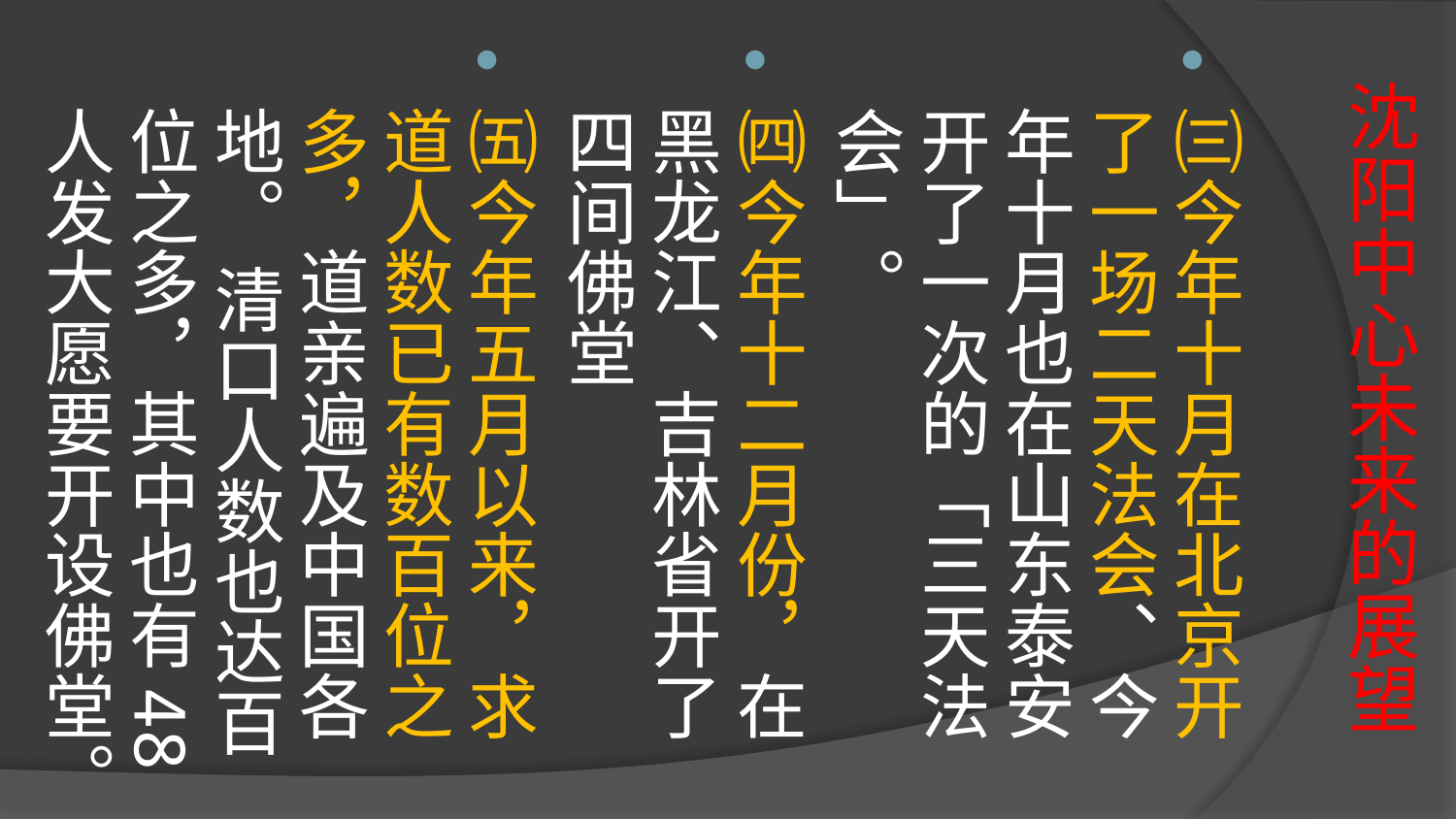

# 沈阳中心未来的展望
㈢今年十月在北京开了一场二天法会、今年十月也在山东泰安开了一次的「三天法会」。
㈣今年十二月份，在黑龙江、吉林省开了四间佛堂
㈤今年五月以来，求道人数已有数百位之多，道亲遍及中国各地。 清口人数也达百位之多，其中也有48人发大愿要开设佛堂。